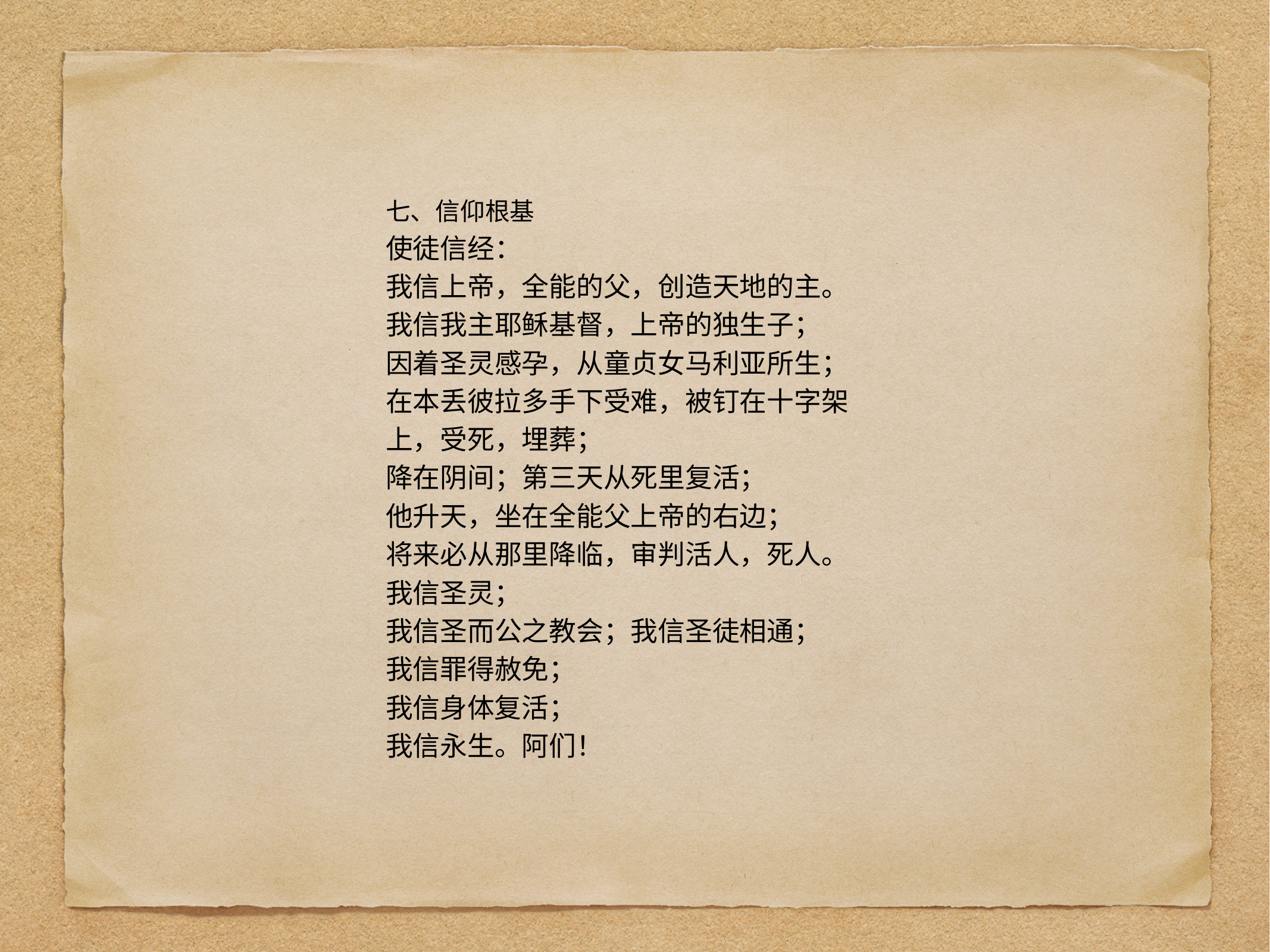

七、信仰根基
使徒信经：
我信上帝，全能的父，创造天地的主。
我信我主耶稣基督，上帝的独生子；
因着圣灵感孕，从童贞女马利亚所生；
在本丢彼拉多手下受难，被钉在十字架上，受死，埋葬；
降在阴间；第三天从死里复活；
他升天，坐在全能父上帝的右边；
将来必从那里降临，审判活人，死人。
我信圣灵；
我信圣而公之教会；我信圣徒相通；
我信罪得赦免；
我信身体复活；
我信永生。阿们！